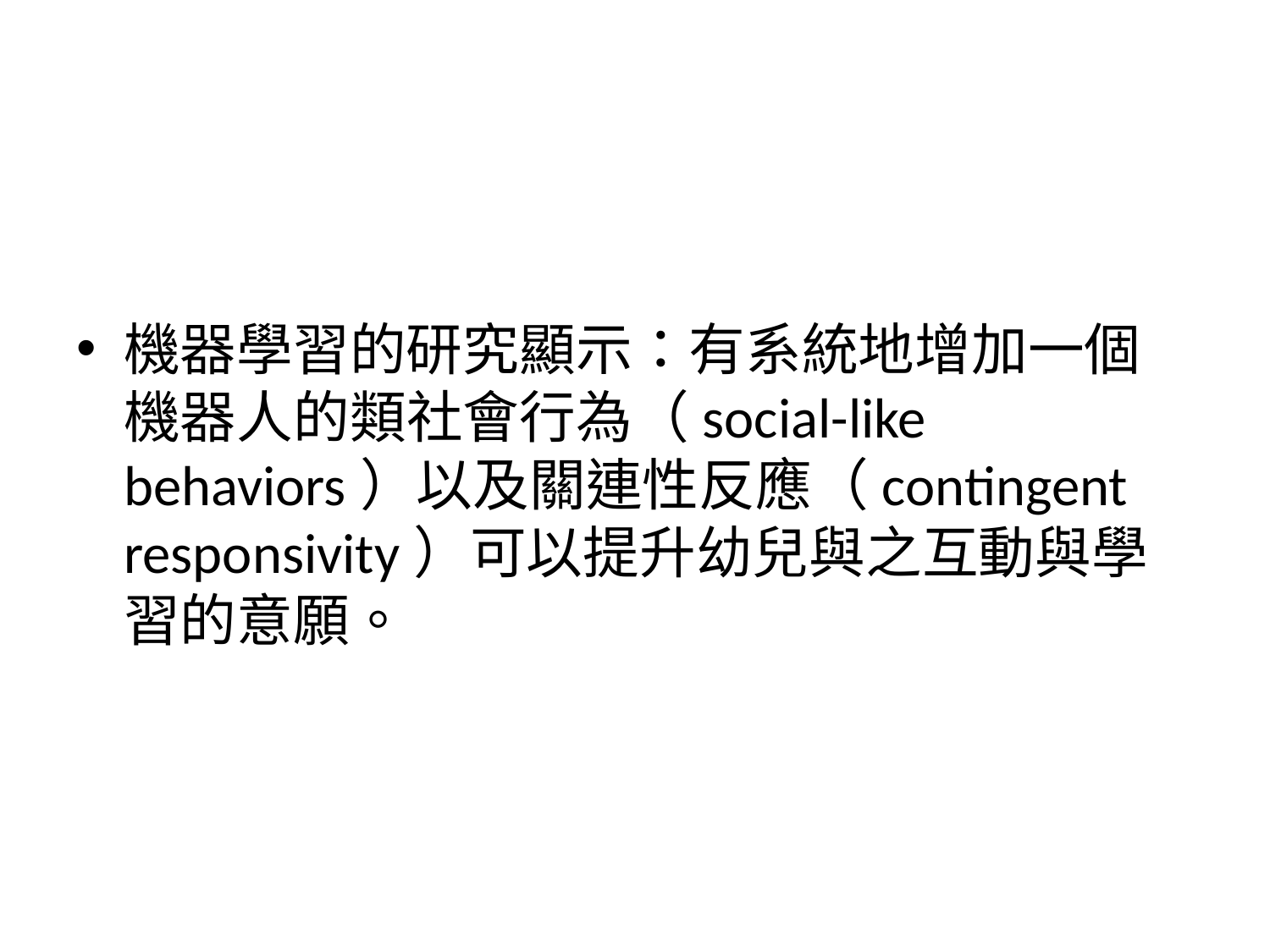

機器學習的研究顯示：有系統地增加一個機器人的類社會行為（social-like behaviors）以及關連性反應（contingent responsivity）可以提升幼兒與之互動與學習的意願。